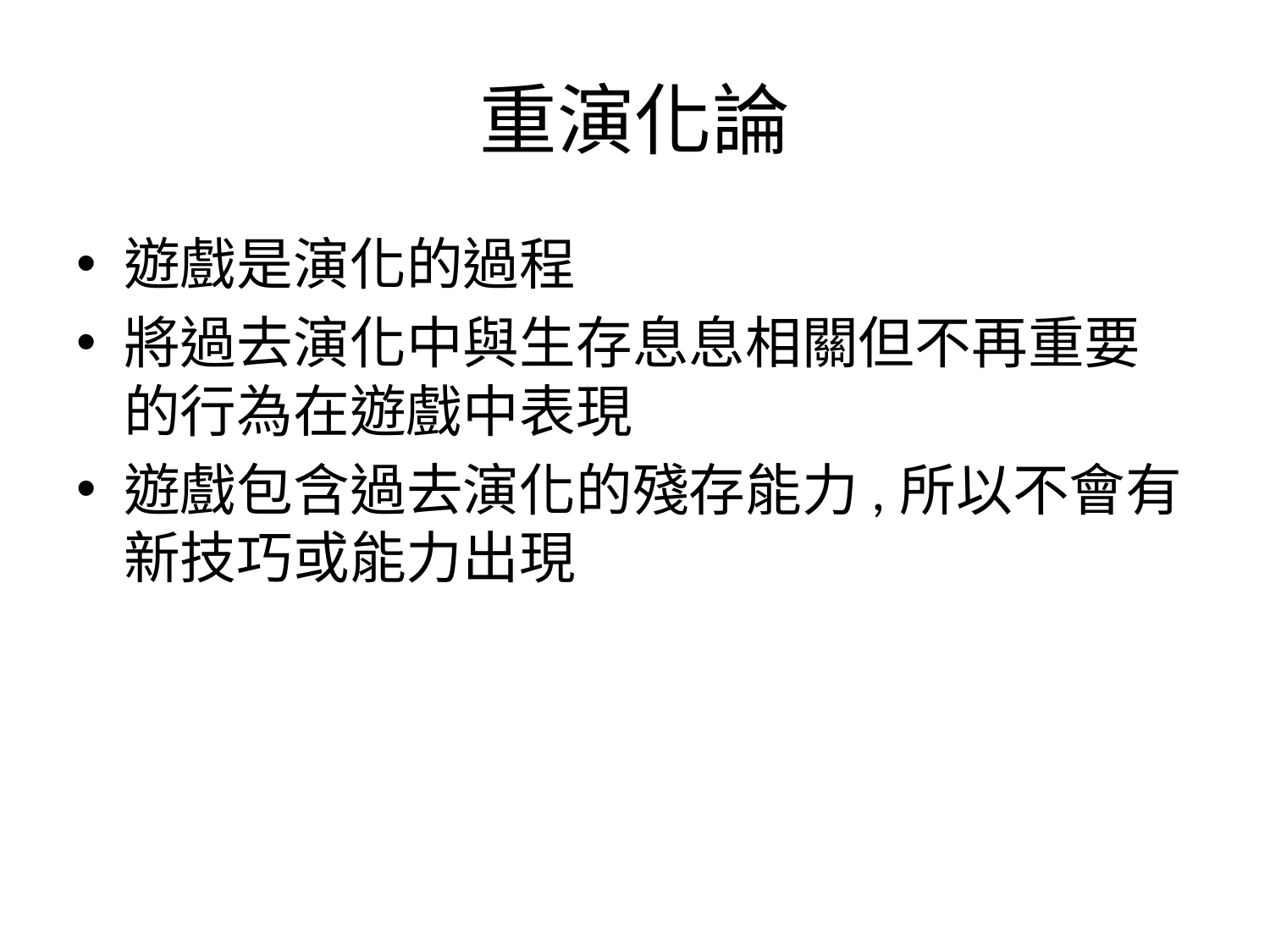

# 重演化論
遊戲是演化的過程
將過去演化中與生存息息相關但不再重要的行為在遊戲中表現
遊戲包含過去演化的殘存能力,所以不會有新技巧或能力出現